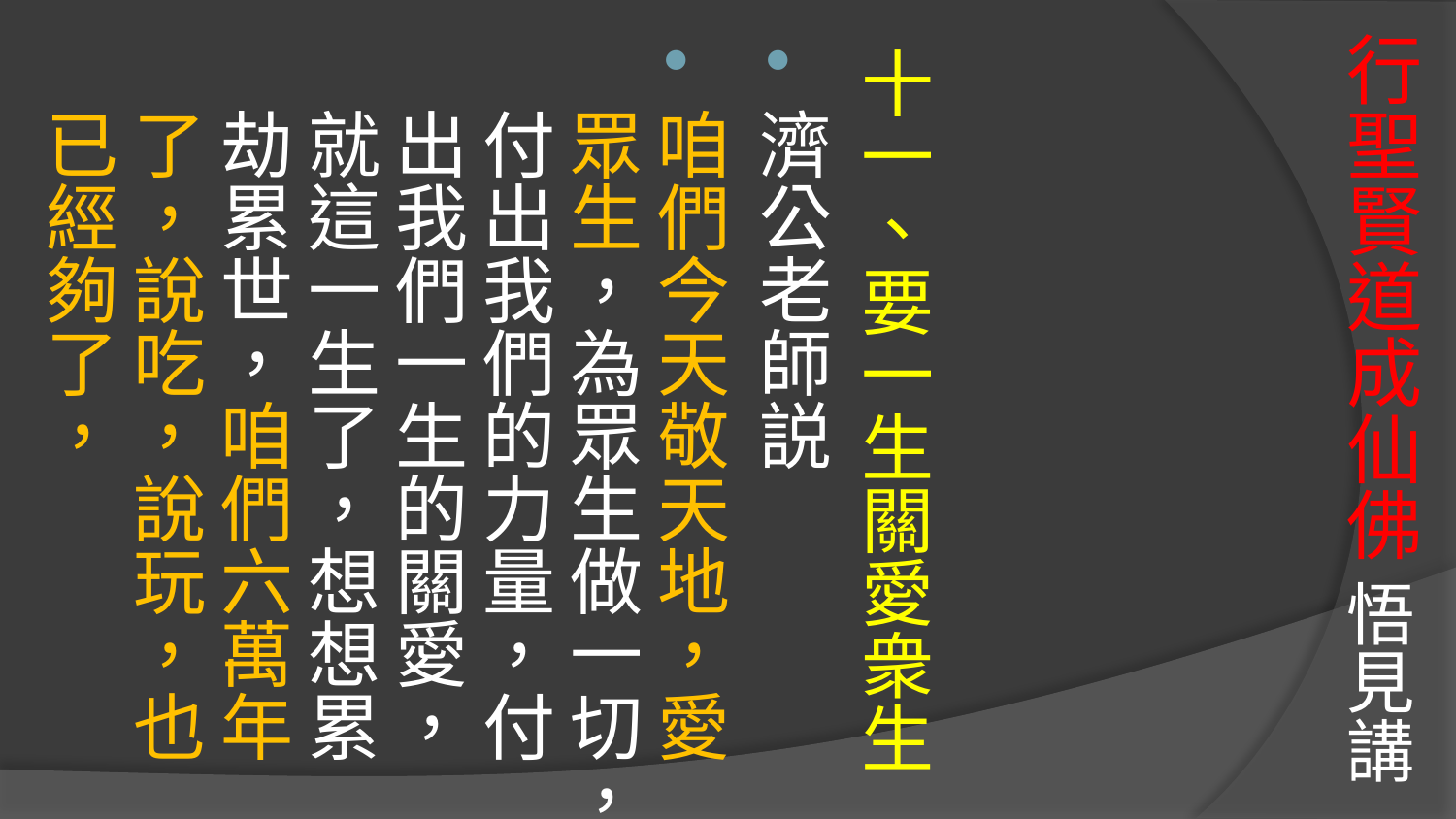

# 行聖賢道成仙佛 悟見講
十一、要一生關愛衆生
濟公老師説
咱們今天敬天地，愛眾生，為眾生做一切，付出我們的力量，付出我們一生的關愛，就這一生了，想想累劫累世，咱們六萬年了，說吃，說玩，也已經夠了，